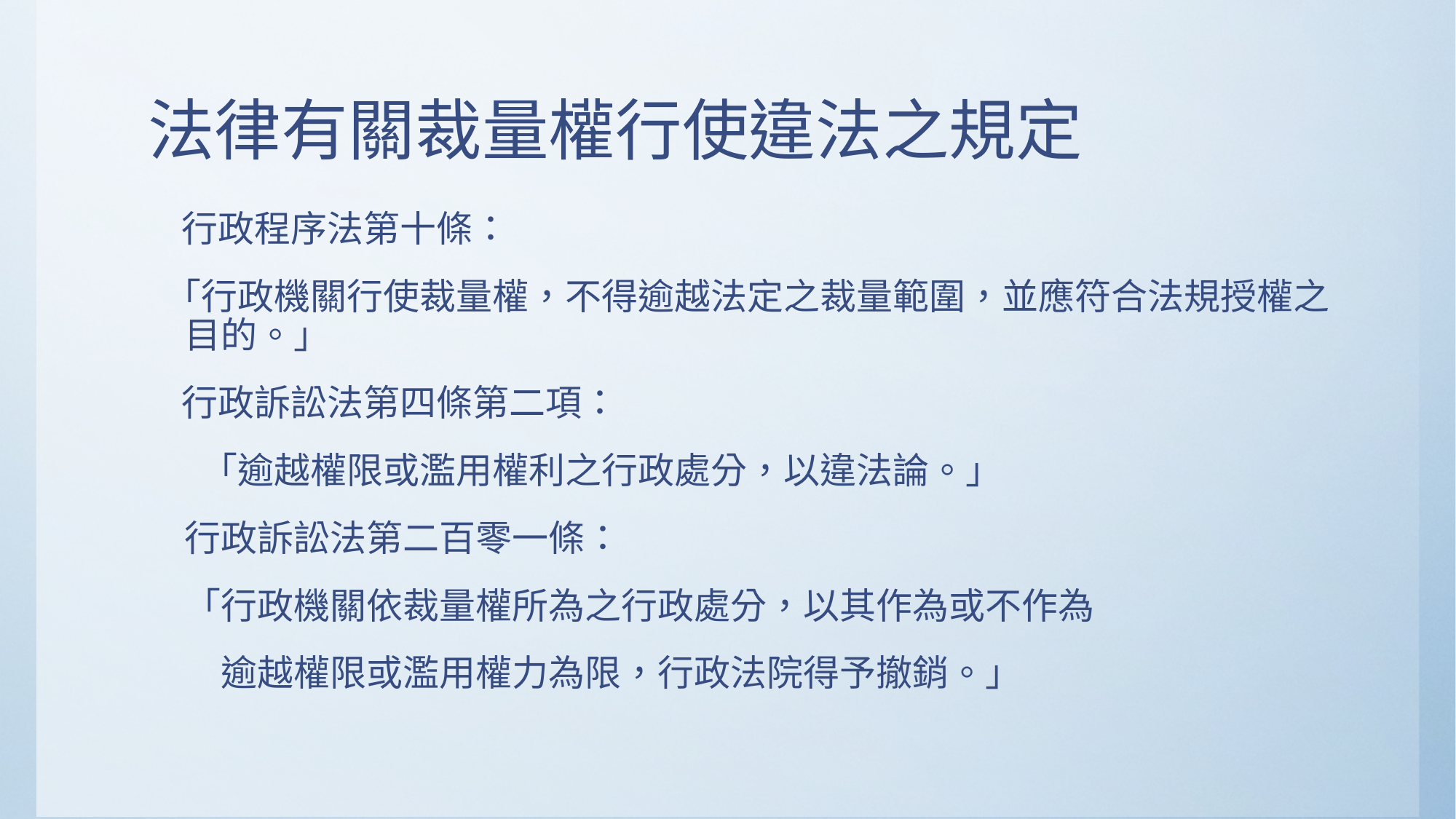

法律有關裁量權行使違法之規定
   行政程序法第十條：
 「行政機關行使裁量權，不得逾越法定之裁量範圍，並應符合法規授權之目的。」
   行政訴訟法第四條第二項：
 　「逾越權限或濫用權利之行政處分，以違法論。」
　行政訴訟法第二百零一條：
　「行政機關依裁量權所為之行政處分，以其作為或不作為
　　逾越權限或濫用權力為限，行政法院得予撤銷。」